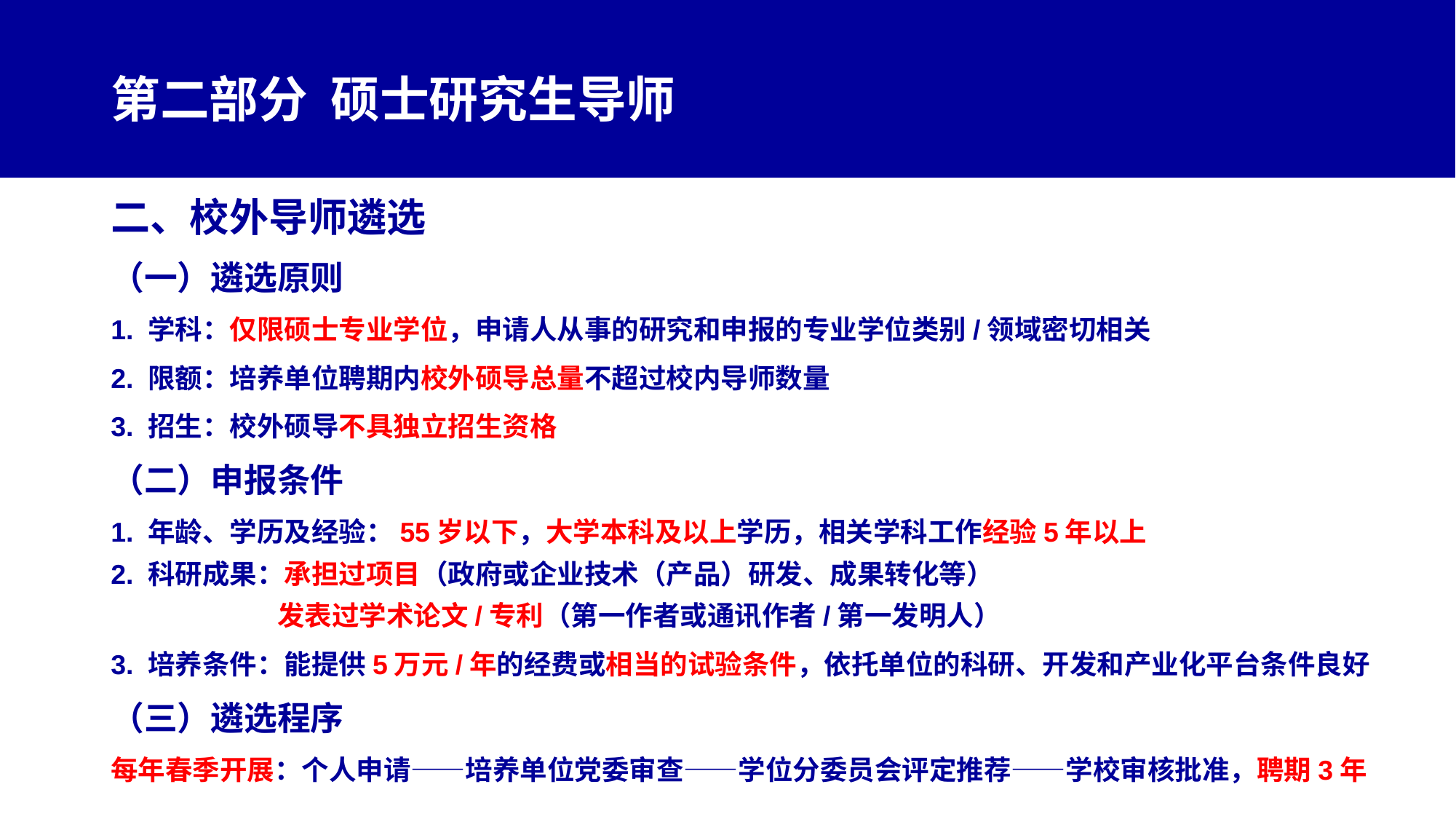

# 第二部分  硕士研究生导师
二、校外导师遴选
（一）遴选原则
1. 学科：仅限硕士专业学位，申请人从事的研究和申报的专业学位类别/领域密切相关
2. 限额：培养单位聘期内校外硕导总量不超过校内导师数量
3. 招生：校外硕导不具独立招生资格
（二）申报条件
1. 年龄、学历及经验：55岁以下，大学本科及以上学历，相关学科工作经验5年以上
2. 科研成果：承担过项目（政府或企业技术（产品）研发、成果转化等）
发表过学术论文/专利（第一作者或通讯作者/第一发明人）
3. 培养条件：能提供5万元/年的经费或相当的试验条件，依托单位的科研、开发和产业化平台条件良好
（三）遴选程序
每年春季开展：个人申请——培养单位党委审查——学位分委员会评定推荐——学校审核批准，聘期3年